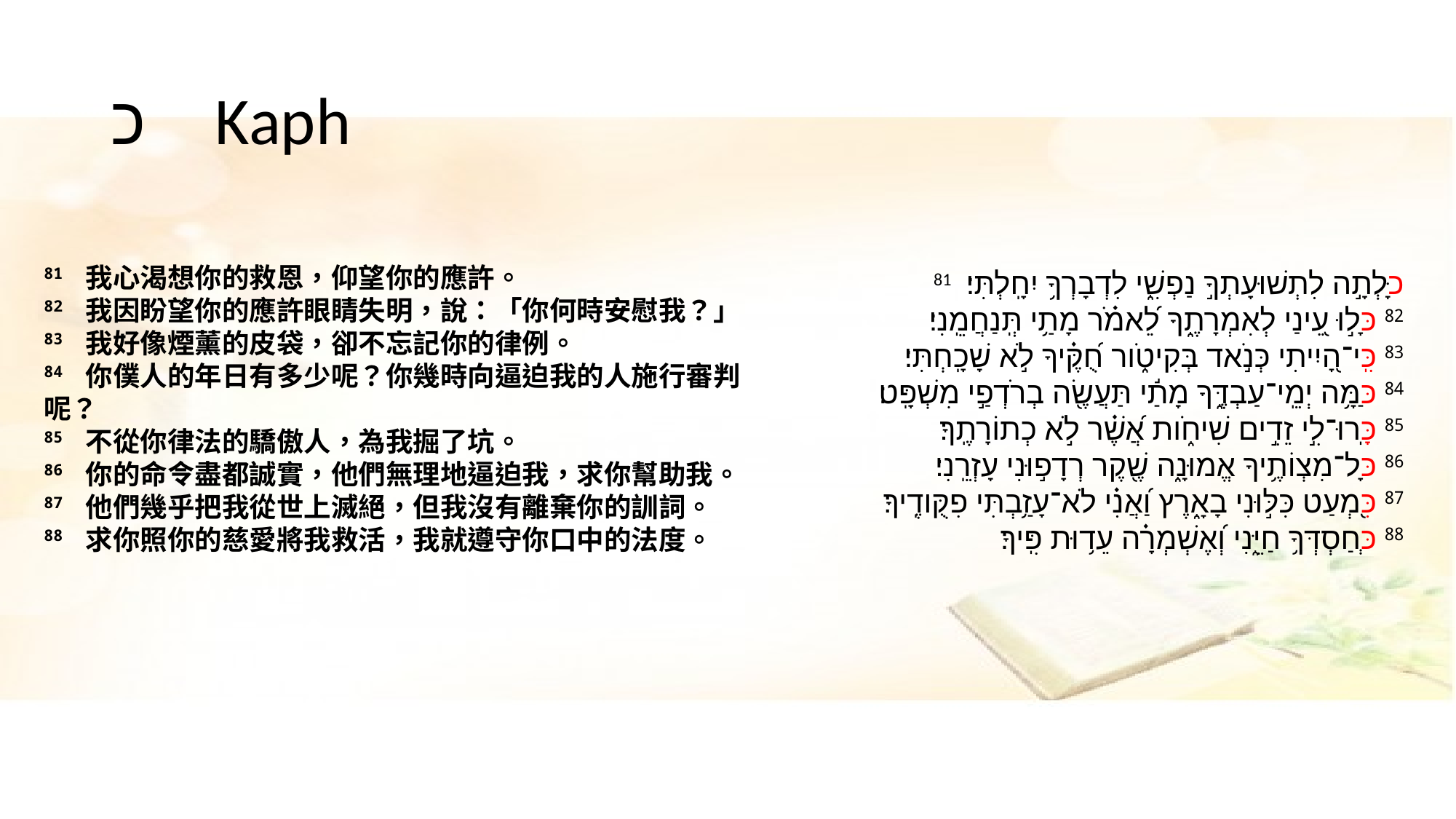

# כ    Kaph
81 我心渴想你的救恩，仰望你的應許。
82 我因盼望你的應許眼睛失明，說：「你何時安慰我？」
83 我好像煙薰的皮袋，卻不忘記你的律例。
84 你僕人的年日有多少呢？你幾時向逼迫我的人施行審判呢？
85 不從你律法的驕傲人，為我掘了坑。
86 你的命令盡都誠實，他們無理地逼迫我，求你幫助我。
87 他們幾乎把我從世上滅絕，但我沒有離棄你的訓詞。
88 求你照你的慈愛將我救活，我就遵守你口中的法度。
81 כָּלְתָ֣ה לִתְשׁוּעָתְךָ֣ נַפְשִׁ֑י לִדְבָרְךָ֥ יִחָֽלְתִּי׃
82 כָּל֣וּ עֵ֭ינַי לְאִמְרָתֶ֑ךָ לֵ֝אמֹ֗ר מָתַ֥י תְּֽנַחֲמֵֽנִי׃
83 כִּֽי־הָ֭יִיתִי כְּנֹ֣אד בְּקִיטֹ֑ור חֻ֝קֶּ֗יךָ לֹ֣א שָׁכָֽחְתִּי׃
84 כַּמָּ֥ה יְמֵֽי־עַבְדֶּ֑ךָ מָתַ֬י תַּעֲשֶׂ֖ה בְרֹדְפַ֣י מִשְׁפָּֽט׃
85 כָּֽרוּ־לִ֣י זֵדִ֣ים שִׁיחֹ֑ות אֲ֝שֶׁ֗ר לֹ֣א כְתוֹרָתֶֽךָ׃
86 כָּל־מִצְוֹתֶ֥יךָ אֱמוּנָ֑ה שֶׁ֖קֶר רְדָפ֣וּנִי עָזְרֵֽנִי׃
87 כִּ֭מְעַט כִּלּ֣וּנִי בָאָ֑רֶץ וַ֝אֲנִ֗י לֹא־עָזַ֥בְתִּי פִקֻּודֶֽיךָ׃
88 כְּחַסְדְּךָ֥ חַיֵּ֑נִי וְ֝אֶשְׁמְרָ֗ה עֵד֥וּת פִּֽיךָ׃